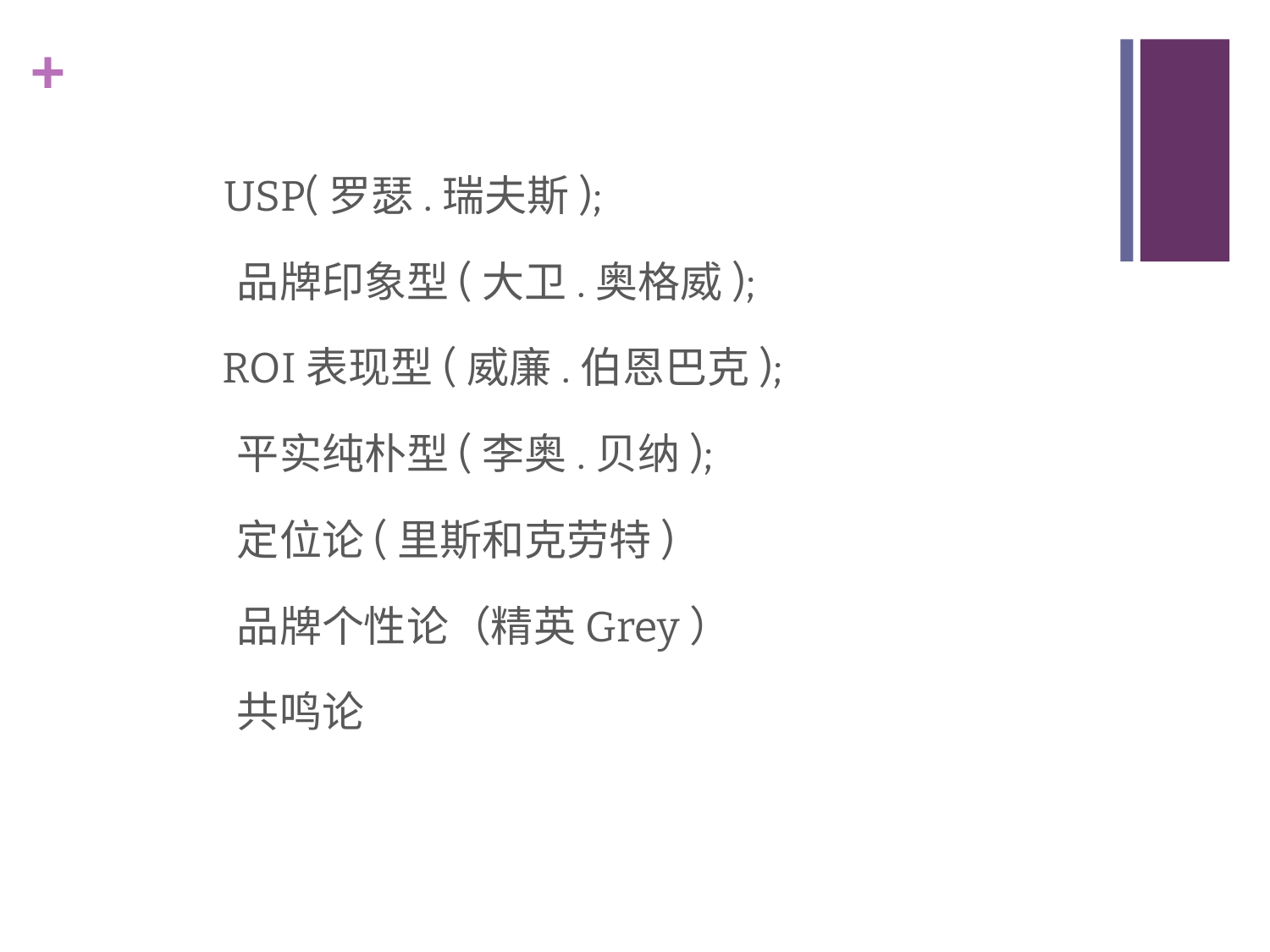

USP(罗瑟.瑞夫斯);
    品牌印象型(大卫.奥格威);
    ROI表现型(威廉.伯恩巴克);
    平实纯朴型(李奥.贝纳);
    定位论(里斯和克劳特)
    品牌个性论（精英Grey）
    共鸣论